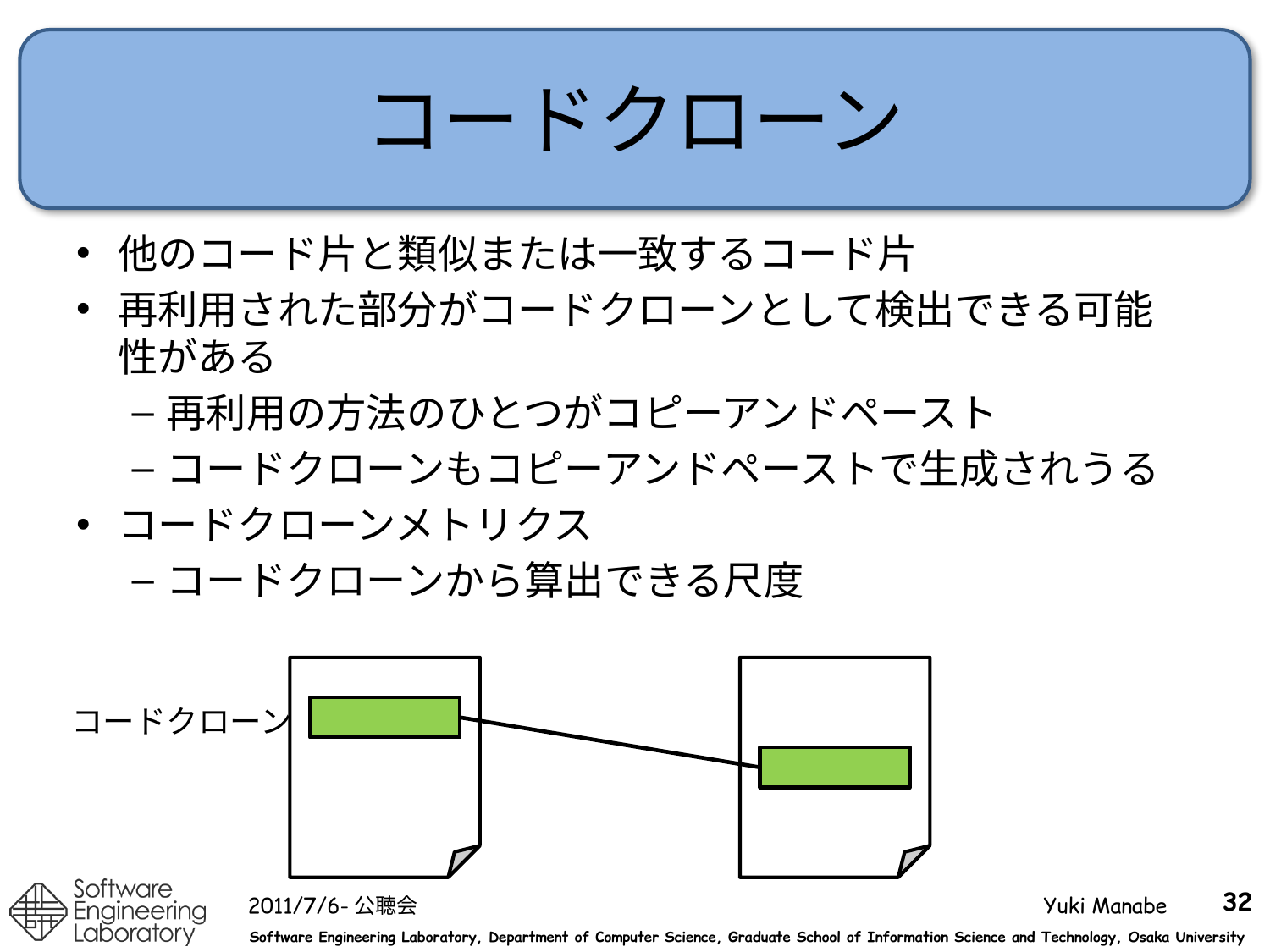

# コードクローン
他のコード片と類似または一致するコード片
再利用された部分がコードクローンとして検出できる可能性がある
再利用の方法のひとつがコピーアンドペースト
コードクローンもコピーアンドペーストで生成されうる
コードクローンメトリクス
コードクローンから算出できる尺度

コードクローン

32
2011/7/6-公聴会
Yuki Manabe